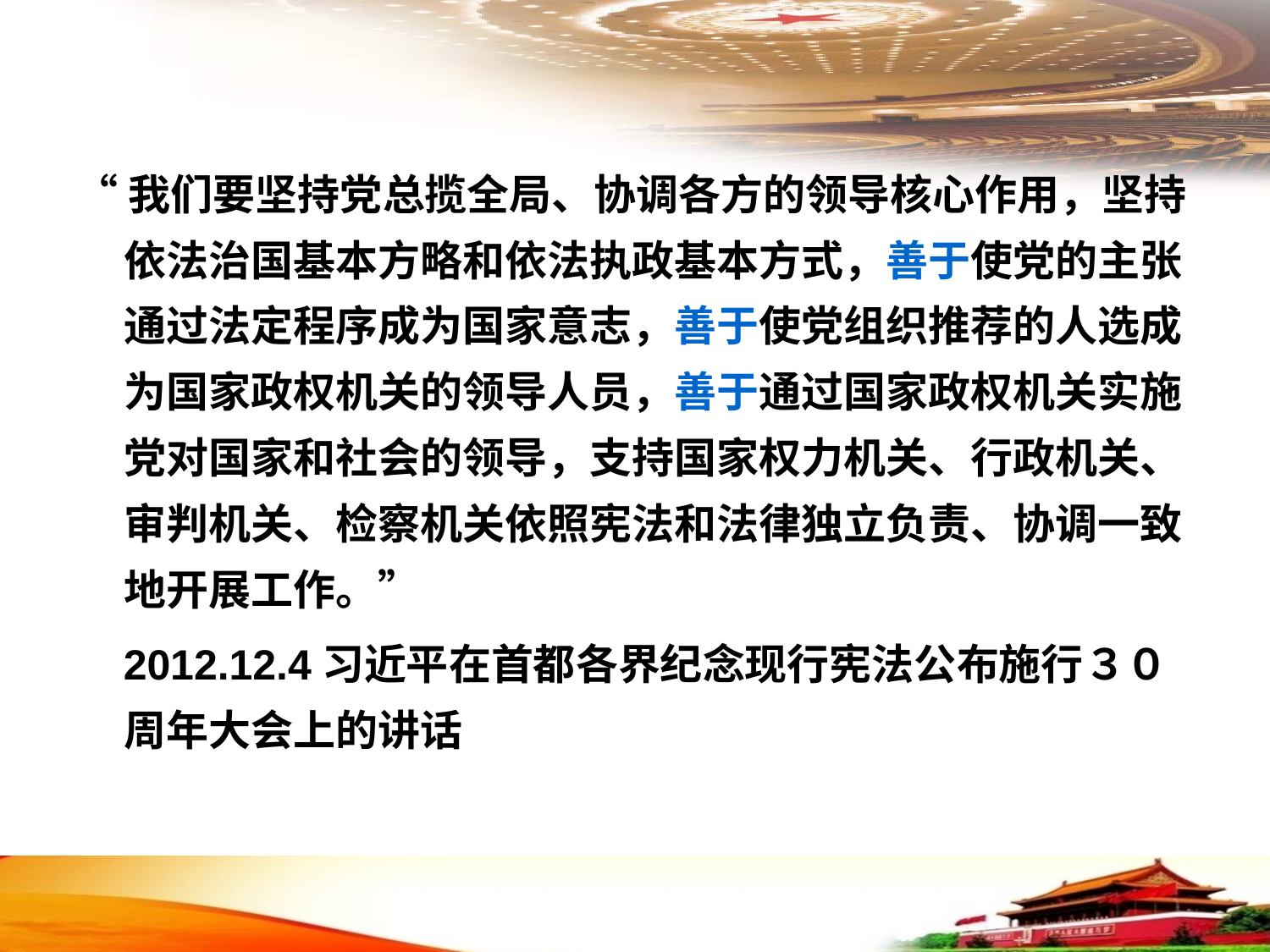

#
“我们要坚持党总揽全局、协调各方的领导核心作用，坚持依法治国基本方略和依法执政基本方式，善于使党的主张通过法定程序成为国家意志，善于使党组织推荐的人选成为国家政权机关的领导人员，善于通过国家政权机关实施党对国家和社会的领导，支持国家权力机关、行政机关、审判机关、检察机关依照宪法和法律独立负责、协调一致地开展工作。”
    2012.12.4习近平在首都各界纪念现行宪法公布施行３０周年大会上的讲话